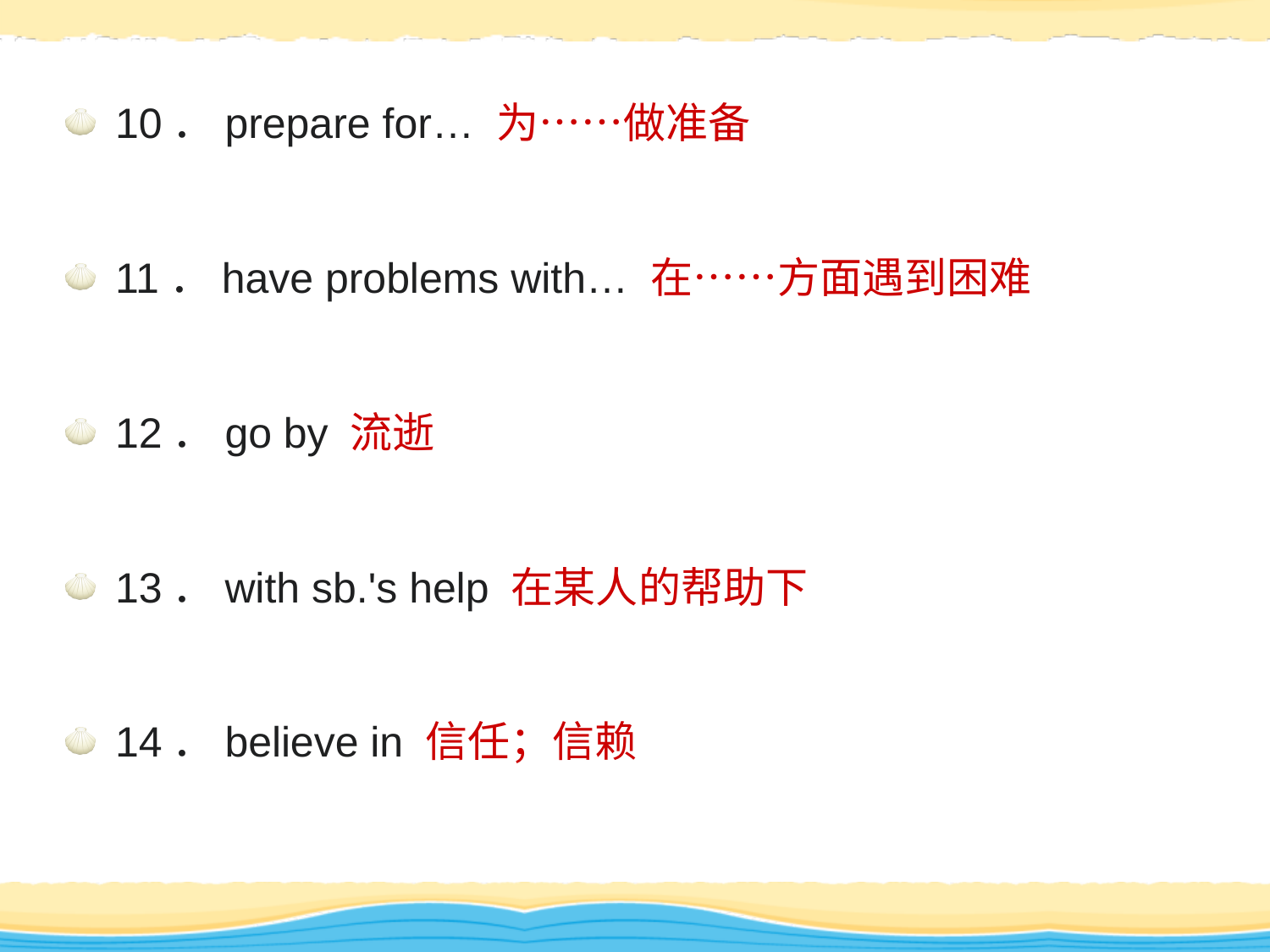

10．prepare for… 为……做准备

11．have problems with… 在……方面遇到困难

12．go by 流逝

13．with sb.'s help 在某人的帮助下

14．believe in 信任；信赖